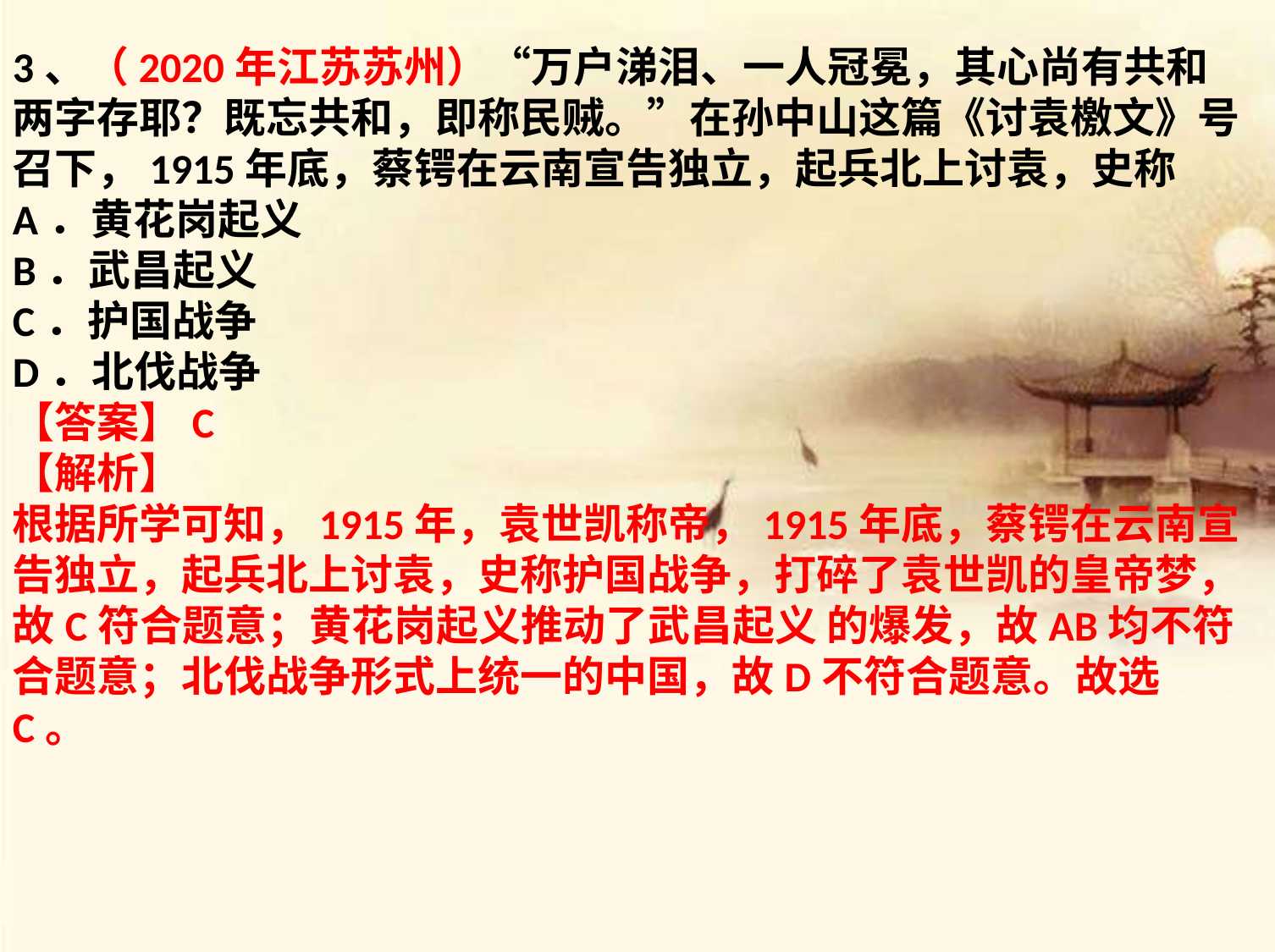

3、（2020年江苏苏州）“万户涕泪、一人冠冕，其心尚有共和两字存耶？既忘共和，即称民贼。”在孙中山这篇《讨袁檄文》号召下，1915年底，蔡锷在云南宣告独立，起兵北上讨袁，史称
A．黄花岗起义
B．武昌起义
C．护国战争
D．北伐战争
【答案】C
【解析】
根据所学可知，1915年，袁世凯称帝，1915年底，蔡锷在云南宣告独立，起兵北上讨袁，史称护国战争，打碎了袁世凯的皇帝梦，故C符合题意；黄花岗起义推动了武昌起义 的爆发，故AB均不符合题意；北伐战争形式上统一的中国，故D不符合题意。故选C。